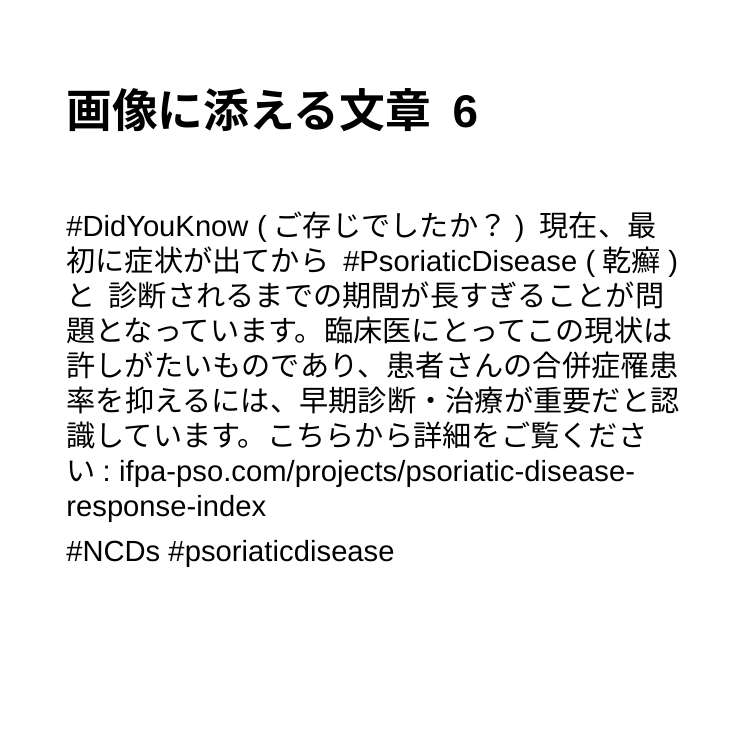

# 画像に添える文章 6
#DidYouKnow (ご存じでしたか？) 現在、最初に症状が出てから #PsoriaticDisease (乾癬) と  診断されるまでの期間が長すぎることが問題となっています。臨床医にとってこの現状は許しがたいものであり、患者さんの合併症罹患率を抑えるには、早期診断・治療が重要だと認識しています。こちらから詳細をご覧ください: ifpa-pso.com/projects/psoriatic-disease-response-index
#NCDs #psoriaticdisease